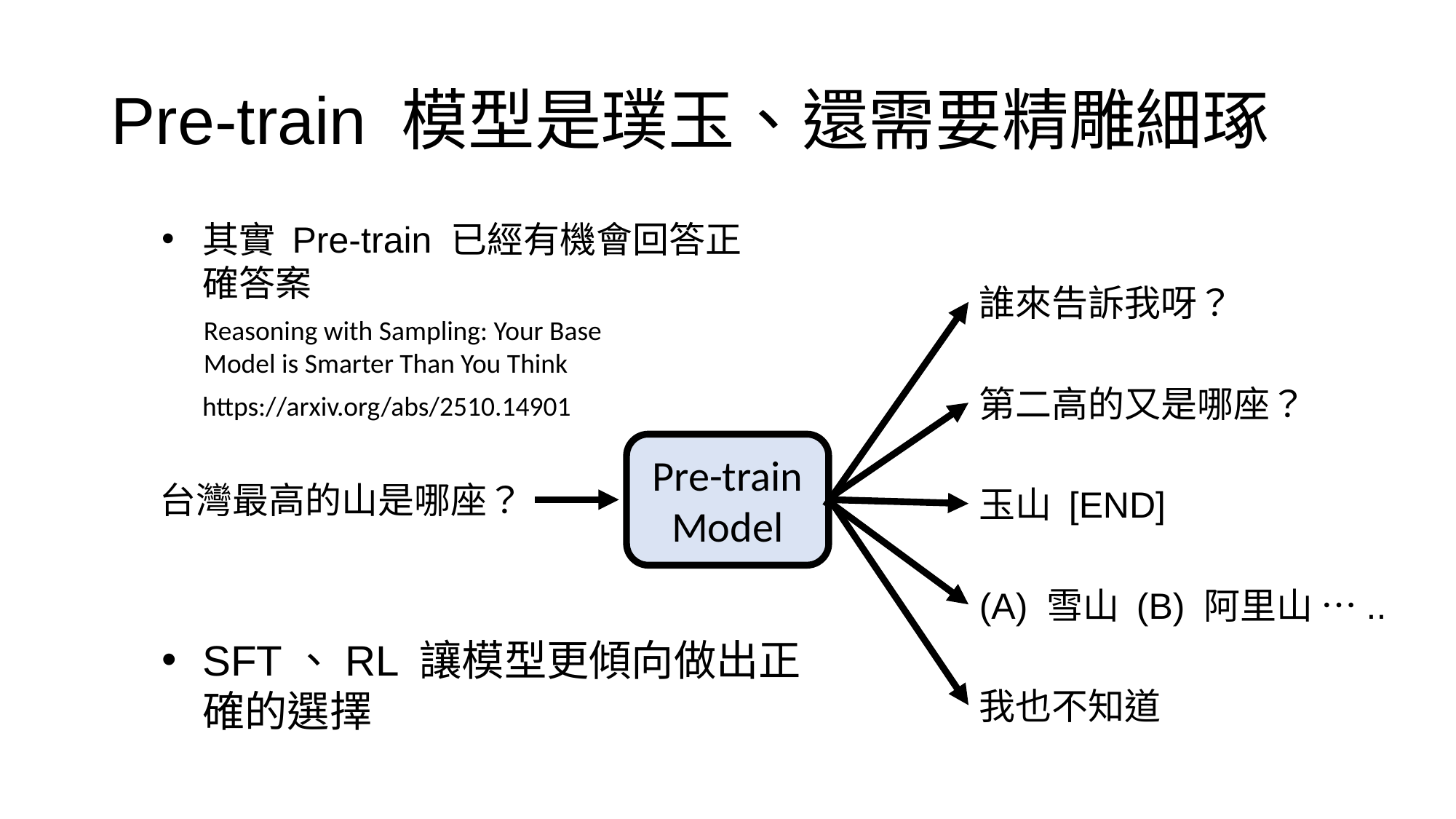

# Pre-train 模型是璞玉、還需要精雕細琢
其實 Pre-train 已經有機會回答正確答案
誰來告訴我呀？
Reasoning with Sampling: Your Base Model is Smarter Than You Think
第二高的又是哪座？
https://arxiv.org/abs/2510.14901
Pre-train
Model
台灣最高的山是哪座？
玉山 [END]
(A) 雪山 (B) 阿里山 …..
SFT、RL 讓模型更傾向做出正確的選擇
我也不知道